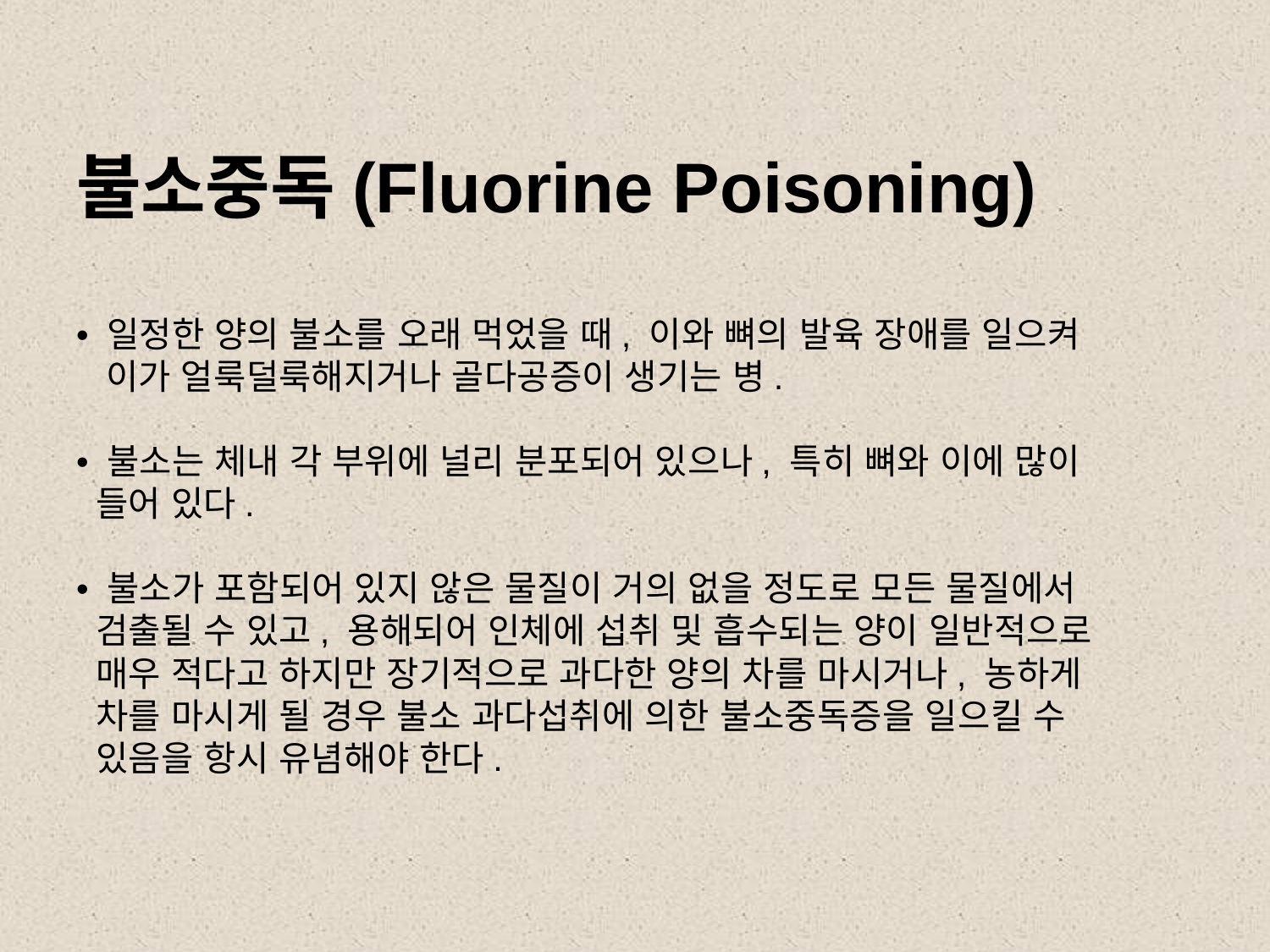

# 불소중독(Fluorine Poisoning) • 일정한 양의 불소를 오래 먹었을 때, 이와 뼈의 발육 장애를 일으켜 이가 얼룩덜룩해지거나 골다공증이 생기는 병. • 불소는 체내 각 부위에 널리 분포되어 있으나, 특히 뼈와 이에 많이 들어 있다. • 불소가 포함되어 있지 않은 물질이 거의 없을 정도로 모든 물질에서 검출될 수 있고, 용해되어 인체에 섭취 및 흡수되는 양이 일반적으로 매우 적다고 하지만 장기적으로 과다한 양의 차를 마시거나, 농하게 차를 마시게 될 경우 불소 과다섭취에 의한 불소중독증을 일으킬 수 있음을 항시 유념해야 한다.